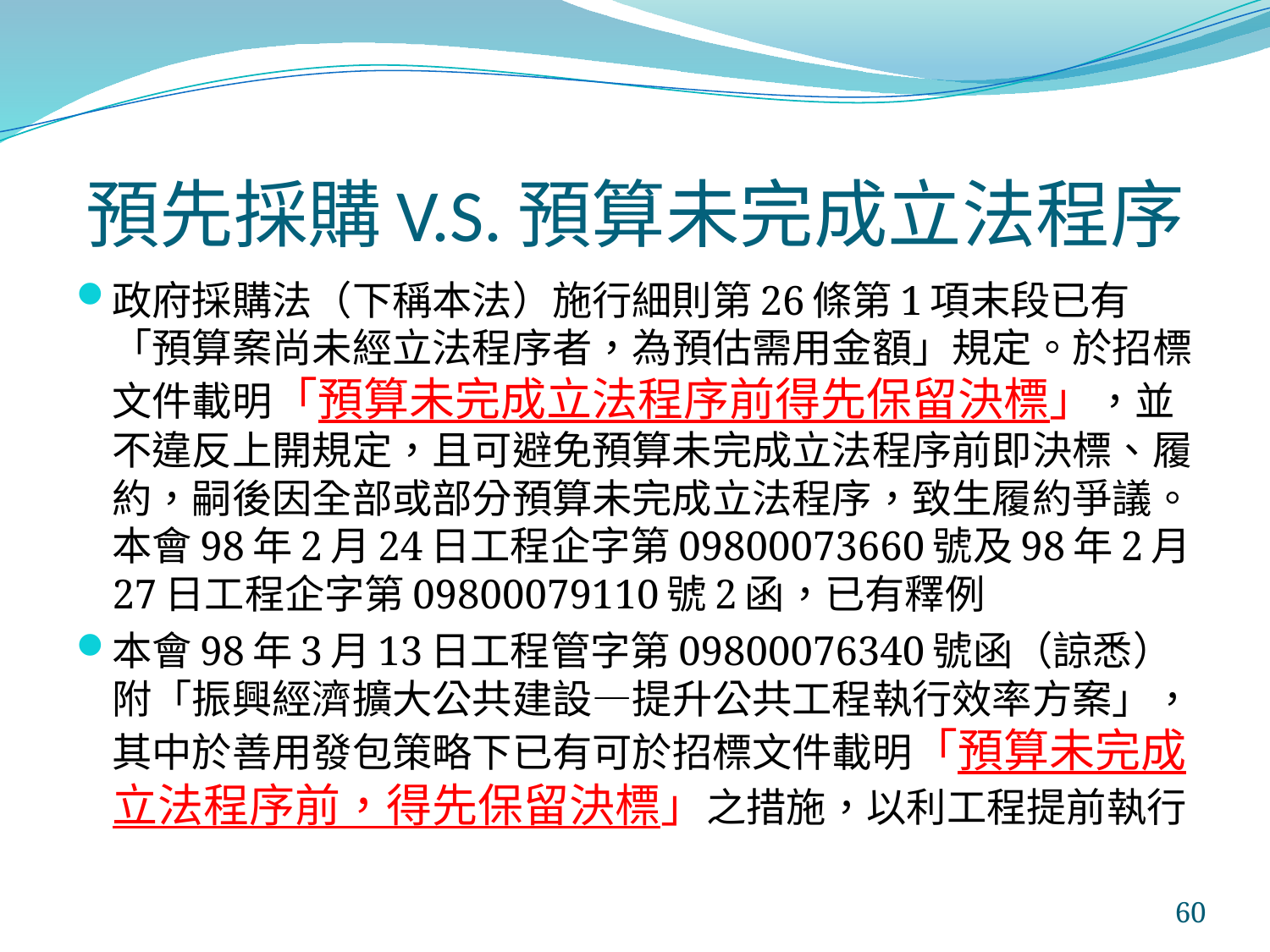

# 預先採購V.S.預算未完成立法程序
政府採購法（下稱本法）施行細則第26條第1項末段已有「預算案尚未經立法程序者，為預估需用金額」規定。於招標文件載明「預算未完成立法程序前得先保留決標」，並不違反上開規定，且可避免預算未完成立法程序前即決標、履約，嗣後因全部或部分預算未完成立法程序，致生履約爭議。本會98年2月24日工程企字第09800073660號及98年2月27日工程企字第09800079110號2函，已有釋例
本會98年3月13日工程管字第09800076340號函（諒悉）附「振興經濟擴大公共建設—提升公共工程執行效率方案」，其中於善用發包策略下已有可於招標文件載明「預算未完成立法程序前，得先保留決標」之措施，以利工程提前執行

60